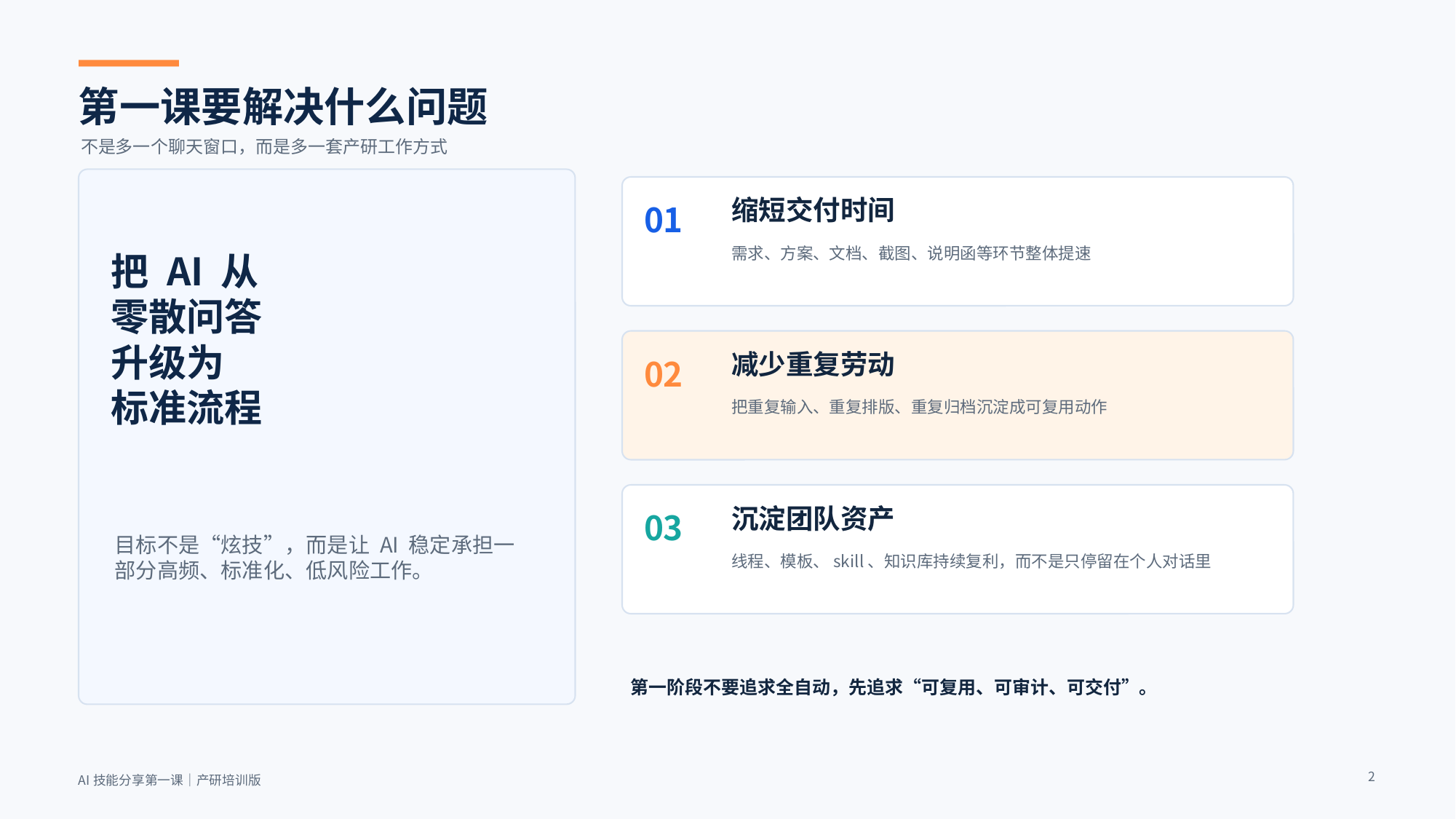

第一课要解决什么问题
不是多一个聊天窗口，而是多一套产研工作方式

缩短交付时间
01
把 AI 从
零散问答
升级为
标准流程
需求、方案、文档、截图、说明函等环节整体提速

减少重复劳动
02
把重复输入、重复排版、重复归档沉淀成可复用动作

沉淀团队资产
03
目标不是“炫技”，而是让 AI 稳定承担一部分高频、标准化、低风险工作。
线程、模板、skill、知识库持续复利，而不是只停留在个人对话里
第一阶段不要追求全自动，先追求“可复用、可审计、可交付”。
2
AI技能分享第一课｜产研培训版